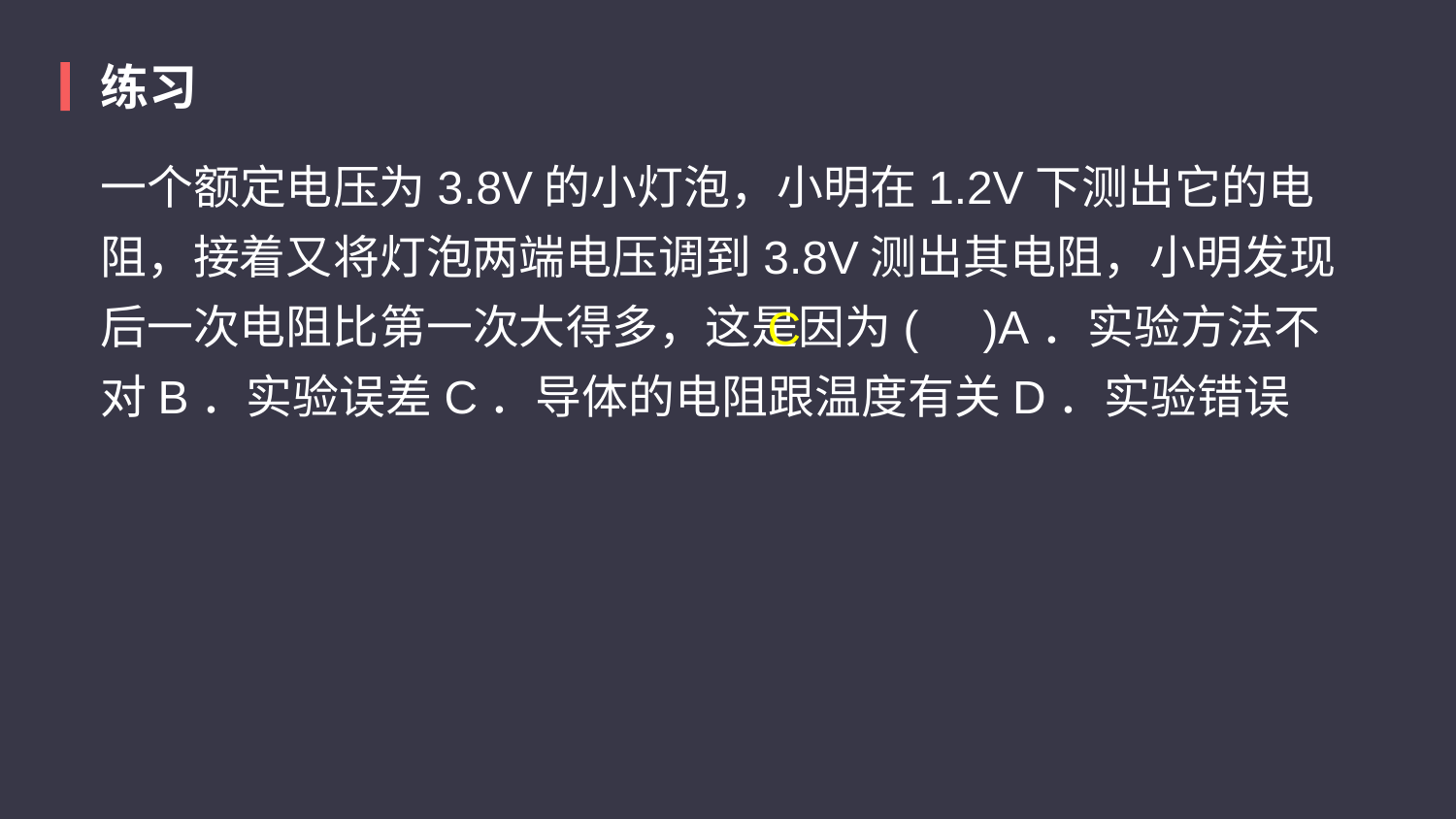

练习

一个额定电压为3.8V的小灯泡，小明在1.2V下测出它的电阻，接着又将灯泡两端电压调到3.8V测出其电阻，小明发现后一次电阻比第一次大得多，这是因为(     )A．实验方法不对B．实验误差C．导体的电阻跟温度有关D．实验错误
C